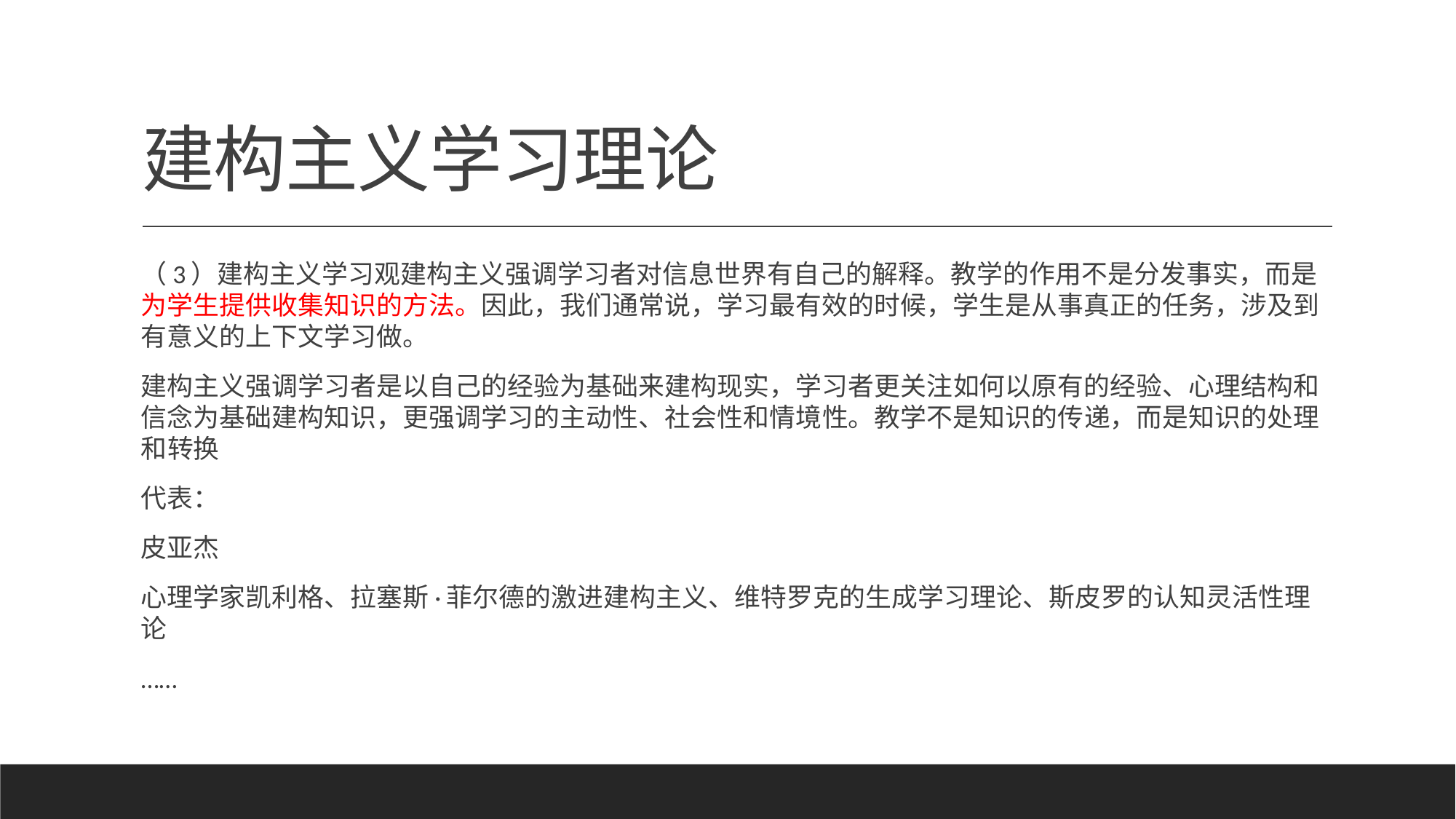

# 建构主义学习理论
（3）建构主义学习观建构主义强调学习者对信息世界有自己的解释。教学的作用不是分发事实，而是为学生提供收集知识的方法。因此，我们通常说，学习最有效的时候，学生是从事真正的任务，涉及到有意义的上下文学习做。
建构主义强调学习者是以自己的经验为基础来建构现实，学习者更关注如何以原有的经验、心理结构和信念为基础建构知识，更强调学习的主动性、社会性和情境性。教学不是知识的传递，而是知识的处理和转换
代表：
皮亚杰
心理学家凯利格、拉塞斯·菲尔德的激进建构主义、维特罗克的生成学习理论、斯皮罗的认知灵活性理论
……